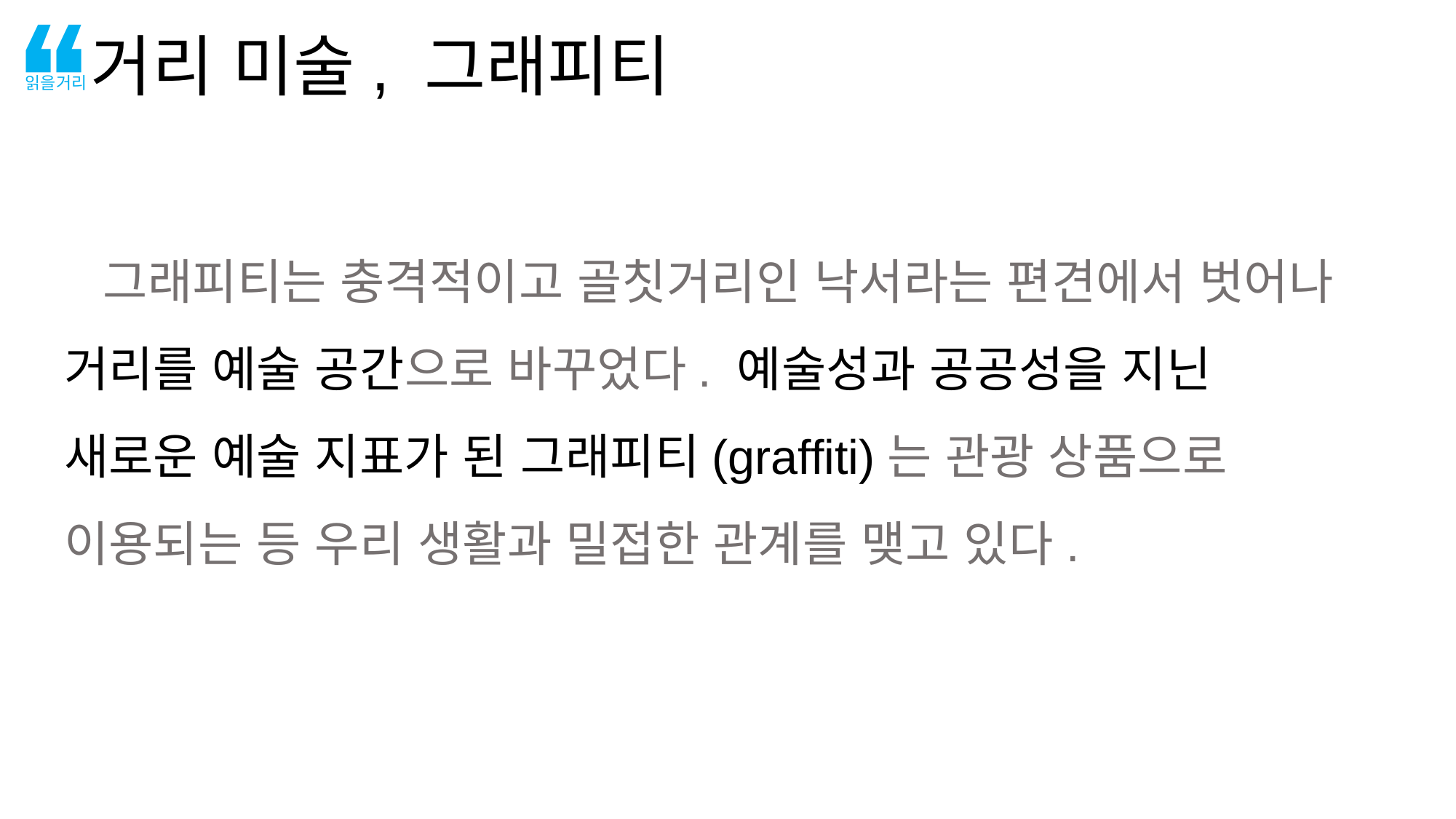

“
거리 미술, 그래피티
 읽을거리
  그래피티는 충격적이고 골칫거리인 낙서라는 편견에서 벗어나 거리를 예술 공간으로 바꾸었다. 예술성과 공공성을 지닌 새로운 예술 지표가 된 그래피티(graffiti)는 관광 상품으로 이용되는 등 우리 생활과 밀접한 관계를 맺고 있다.